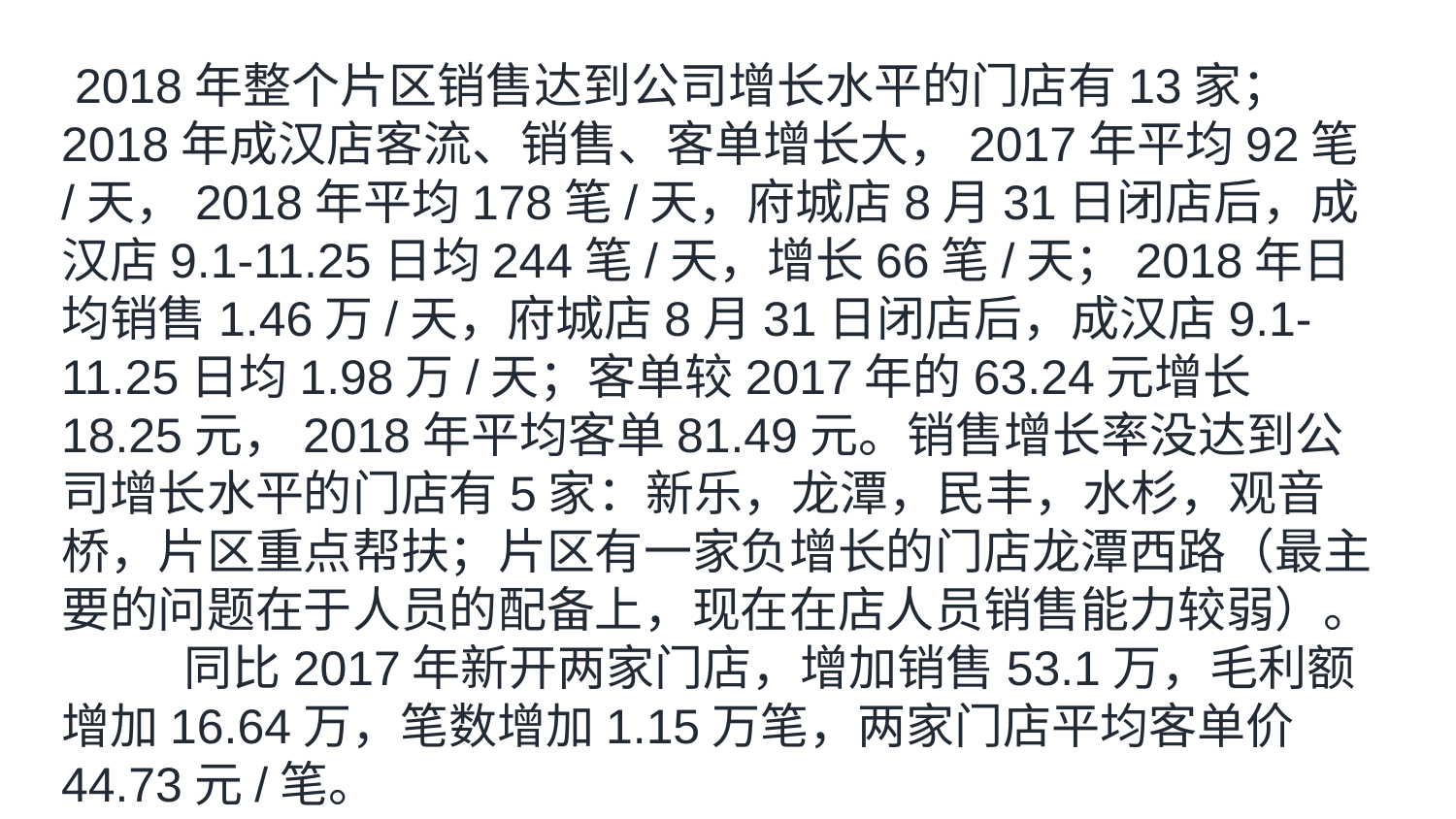

2018年整个片区销售达到公司增长水平的门店有13家；2018年成汉店客流、销售、客单增长大，2017年平均92笔/天，2018年平均178笔/天，府城店8月31日闭店后，成汉店9.1-11.25日均244笔/天，增长66笔/天；2018年日均销售1.46万/天，府城店8月31日闭店后，成汉店9.1-11.25日均1.98万/天；客单较2017年的63.24元增长18.25元，2018年平均客单81.49元。销售增长率没达到公司增长水平的门店有5家：新乐，龙潭，民丰，水杉，观音桥，片区重点帮扶；片区有一家负增长的门店龙潭西路（最主要的问题在于人员的配备上，现在在店人员销售能力较弱）。     同比2017年新开两家门店，增加销售53.1万，毛利额增加16.64万，笔数增加1.15万笔，两家门店平均客单价44.73元/笔。